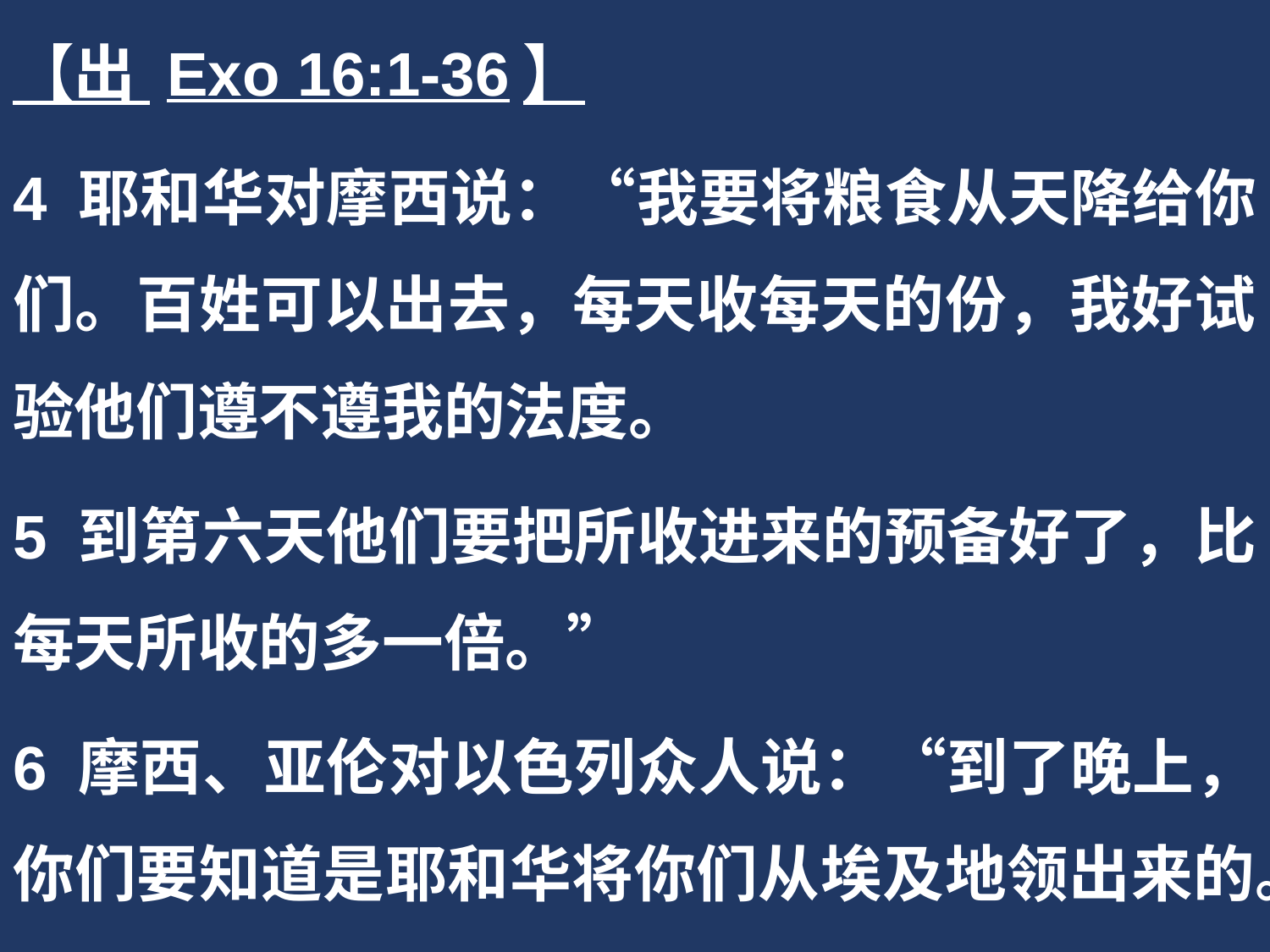

【出 Exo 16:1-36】
4 耶和华对摩西说：“我要将粮食从天降给你们。百姓可以出去，每天收每天的份，我好试验他们遵不遵我的法度。
5 到第六天他们要把所收进来的预备好了，比每天所收的多一倍。”
6 摩西、亚伦对以色列众人说：“到了晚上，你们要知道是耶和华将你们从埃及地领出来的。